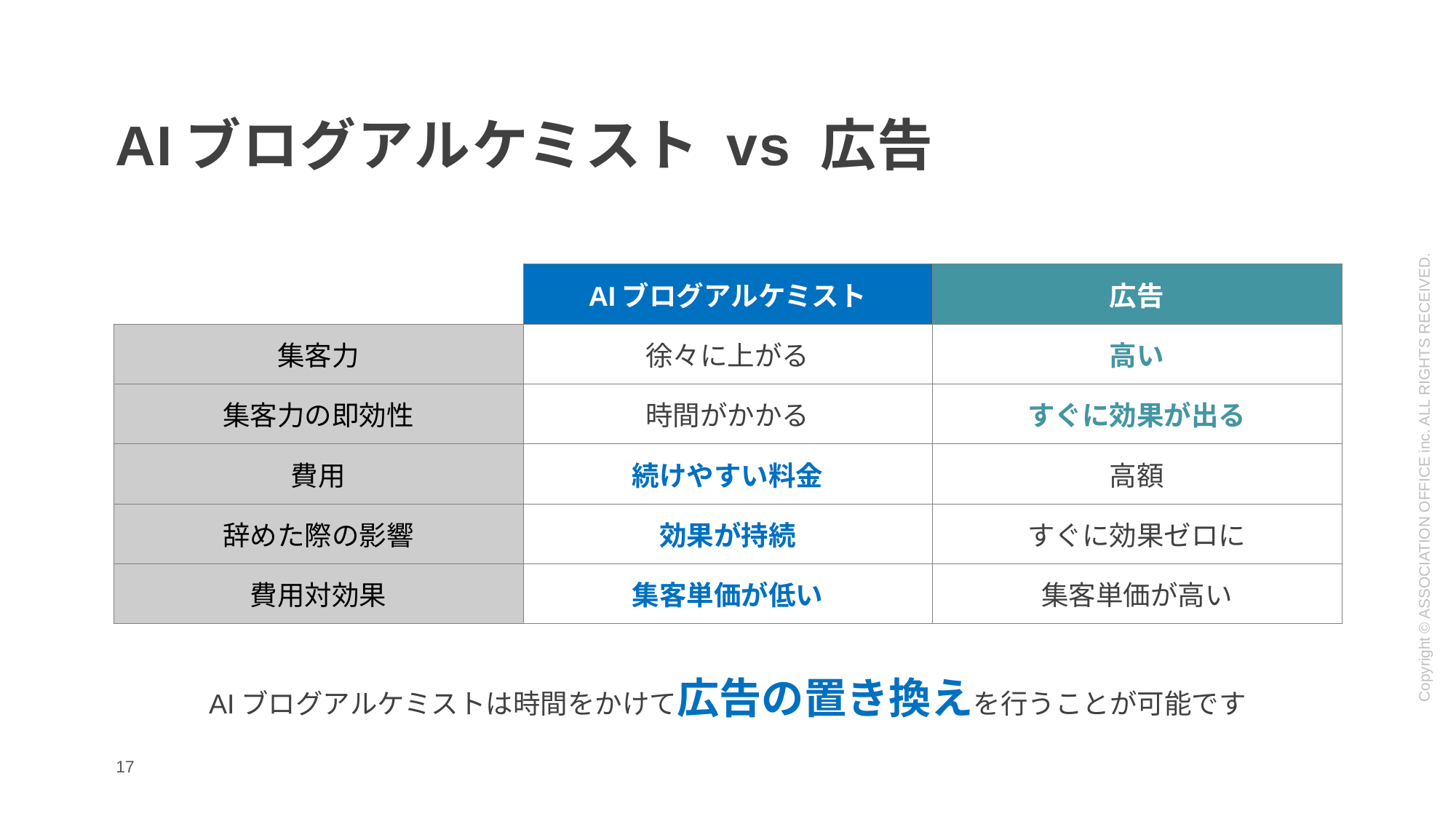

# AIブログアルケミスト vs 広告
|  | AIブログアルケミスト | 広告 |
| --- | --- | --- |
| 集客力 | 徐々に上がる | 高い |
| 集客力の即効性 | 時間がかかる | すぐに効果が出る |
| 費用 | 続けやすい料金 | 高額 |
| 辞めた際の影響 | 効果が持続 | すぐに効果ゼロに |
| 費用対効果 | 集客単価が低い | 集客単価が高い |
AIブログアルケミストは時間をかけて広告の置き換えを行うことが可能です
17